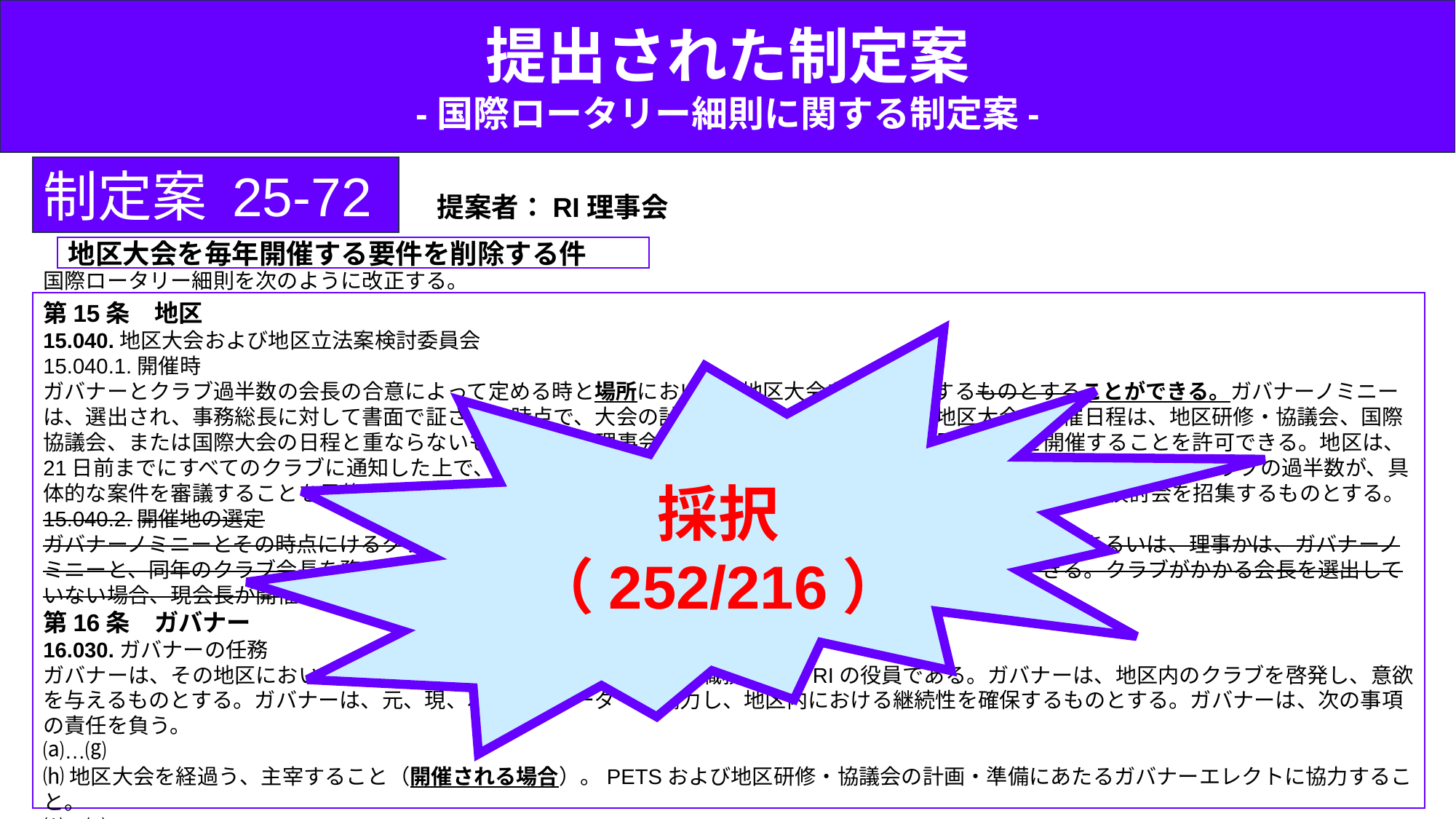

提出された制定案
-国際ロータリー細則に関する制定案-
制定案 25-72
提案者：RI理事会
地区大会を毎年開催する要件を削除する件
国際ロータリー細則を次のように改正する。
第15条　地区
15.040.地区大会および地区立法案検討委員会
15.040.1.開催時
ガバナーとクラブ過半数の会長の合意によって定める時と場所において、地区大会を毎年開催するものとすることができる。ガバナーノミニーは、選出され、事務総長に対して書面で証された時点で、大会の計画を始めることができる。地区大会の開催日程は、地区研修・協議会、国際協議会、または国際大会の日程と重ならないものとする。理事会は、2つ以上の地区大会が合同で大会を開催することを許可できる。地区は、21日前までにすべてのクラブに通知した上で、ガバナーが決定した時と場所で地区立法検討会を開催することができる。クラブの過半数が、具体的な案件を審議することを目的に地区立法案検討会を要請した場合、ガバナーは、その要請から8週間以内に検討会を招集するものとする。
15.040.2.開催地の選定
ガバナーノミニーとその時点にけるクラブ会長の過半数が、大会の開催地について合意しなければならない。あるいは、理事かは、ガバナーノミニーと、同年のクラブ会長を務める者の過半数が、大会の開催地を選定できることを承認することができる。クラブがかかる会長を選出していない場合、現会長が開催地の投票を行うものとする。
第16条　ガバナー
16.030.ガバナーの任務
ガバナーは、その地区において、理事会の一般的な指揮、監督の下に職務を行うRIの役員である。ガバナーは、地区内のクラブを啓発し、意欲を与えるものとする。ガバナーは、元、現、次期地区リーダーと協力し、地区内における継続性を確保するものとする。ガバナーは、次の事項の責任を負う。
⒜…⒢
⒣地区大会を経過う、主宰すること（開催される場合）。PETSおよび地区研修・協議会の計画・準備にあたるガバナーエレクトに協力すること。
⒤…⒫
採択（252/216）